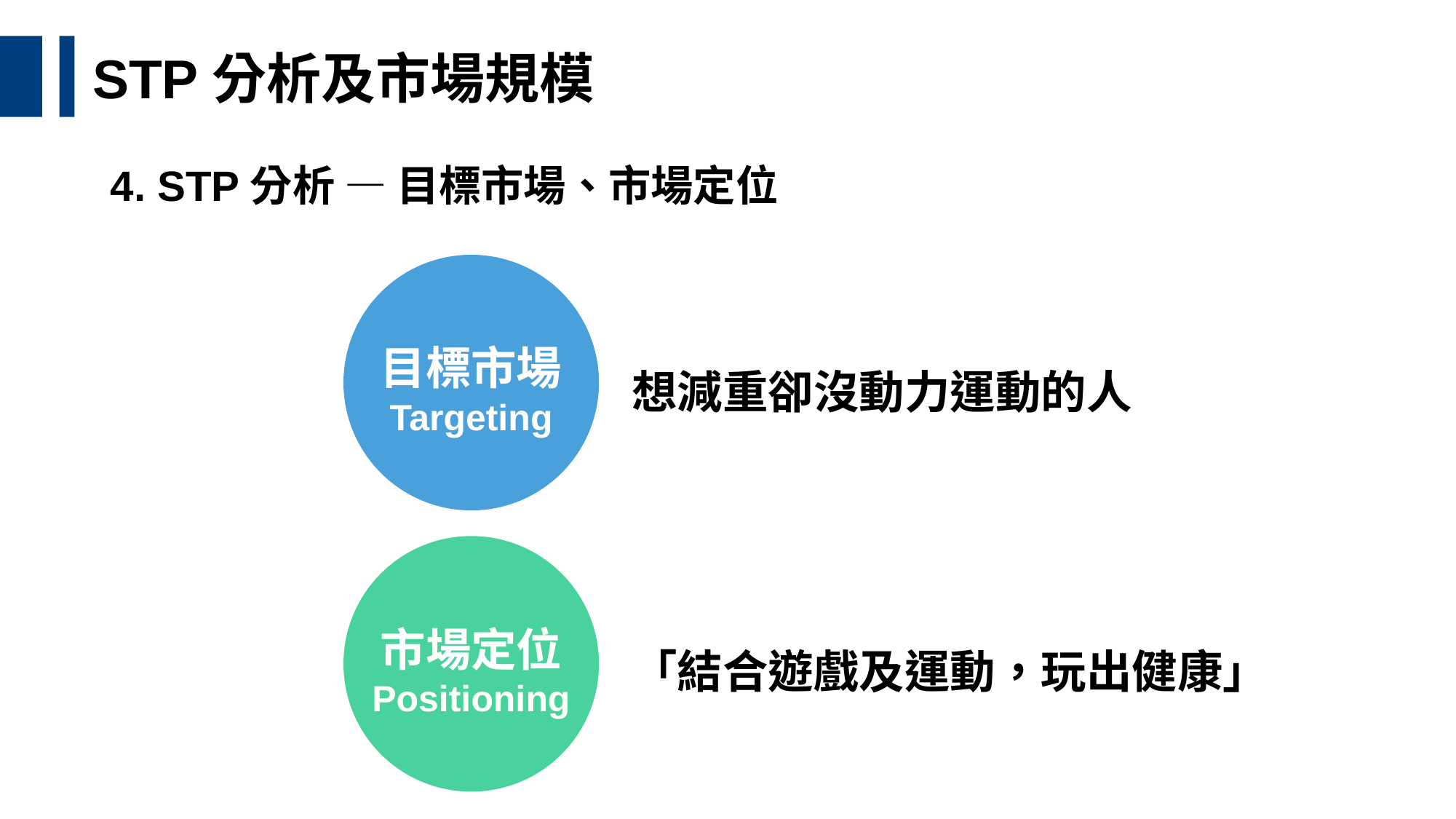

STP分析及市場規模
4. STP分析 — 目標市場、市場定位
目標市場
Targeting
想減重卻沒動力運動的人
市場定位
Positioning
「結合遊戲及運動，玩出健康」